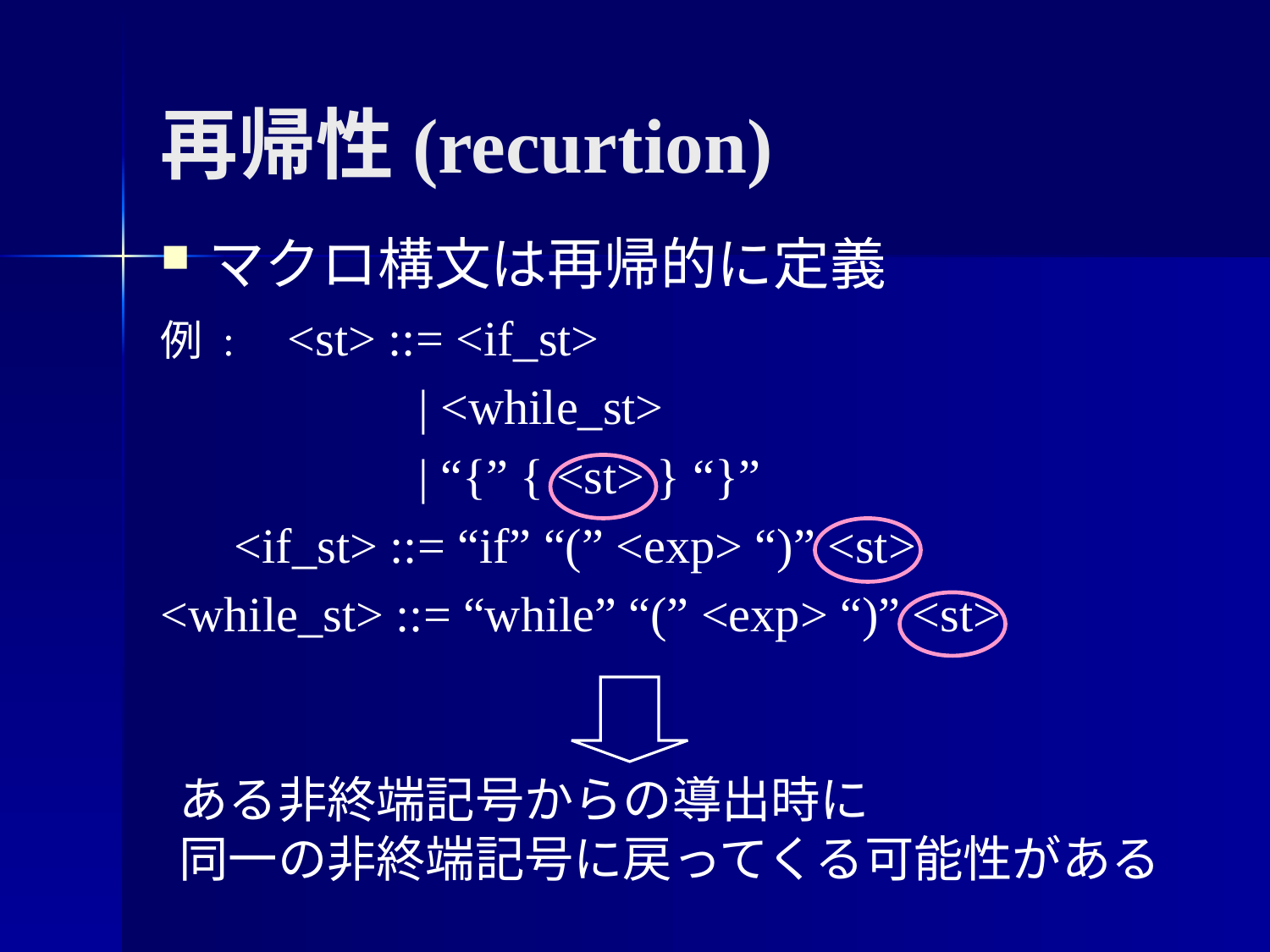

# 再帰性(recurtion)
マクロ構文は再帰的に定義
例 :     <st> ::= <if_st>
                     | <while_st>
                     | “{” { <st> } “}”
      <if_st> ::= “if” “(” <exp> “)” <st>
<while_st> ::= “while” “(” <exp> “)” <st>

ある非終端記号からの導出時に
同一の非終端記号に戻ってくる可能性がある